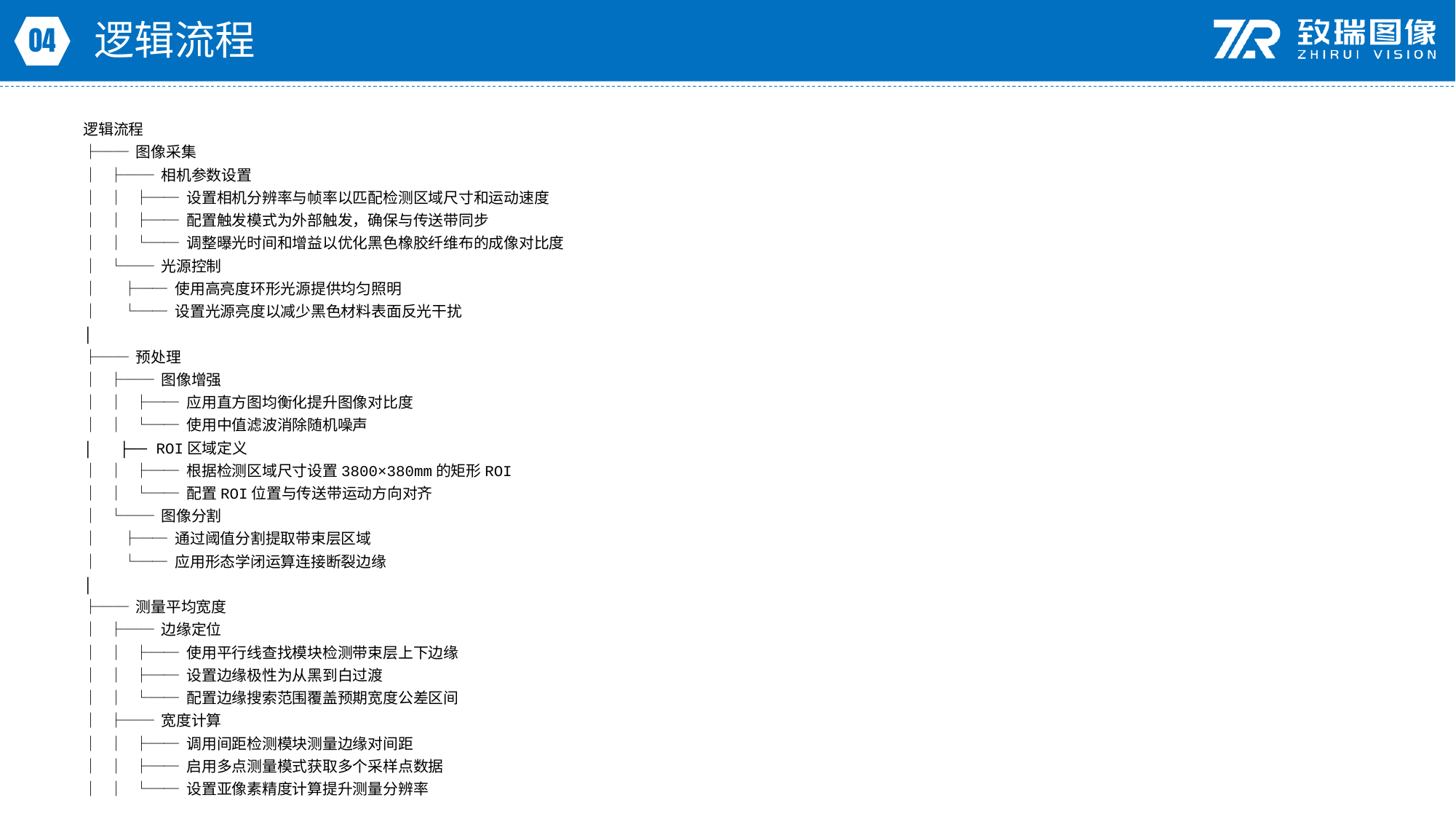

逻辑流程
04

逻辑流程
├── 图像采集
│   ├── 相机参数设置
│   │   ├── 设置相机分辨率与帧率以匹配检测区域尺寸和运动速度
│   │   ├── 配置触发模式为外部触发，确保与传送带同步
│   │   └── 调整曝光时间和增益以优化黑色橡胶纤维布的成像对比度
│   └── 光源控制
│       ├── 使用高亮度环形光源提供均匀照明
│       └── 设置光源亮度以减少黑色材料表面反光干扰
│
├── 预处理
│   ├── 图像增强
│   │   ├── 应用直方图均衡化提升图像对比度
│   │   └── 使用中值滤波消除随机噪声
│   ├── ROI区域定义
│   │   ├── 根据检测区域尺寸设置3800×380mm的矩形ROI
│   │   └── 配置ROI位置与传送带运动方向对齐
│   └── 图像分割
│       ├── 通过阈值分割提取带束层区域
│       └── 应用形态学闭运算连接断裂边缘
│
├── 测量平均宽度
│   ├── 边缘定位
│   │   ├── 使用平行线查找模块检测带束层上下边缘
│   │   ├── 设置边缘极性为从黑到白过渡
│   │   └── 配置边缘搜索范围覆盖预期宽度公差区间
│   ├── 宽度计算
│   │   ├── 调用间距检测模块测量边缘对间距
│   │   ├── 启用多点测量模式获取多个采样点数据
│   │   └── 设置亚像素精度计算提升测量分辨率